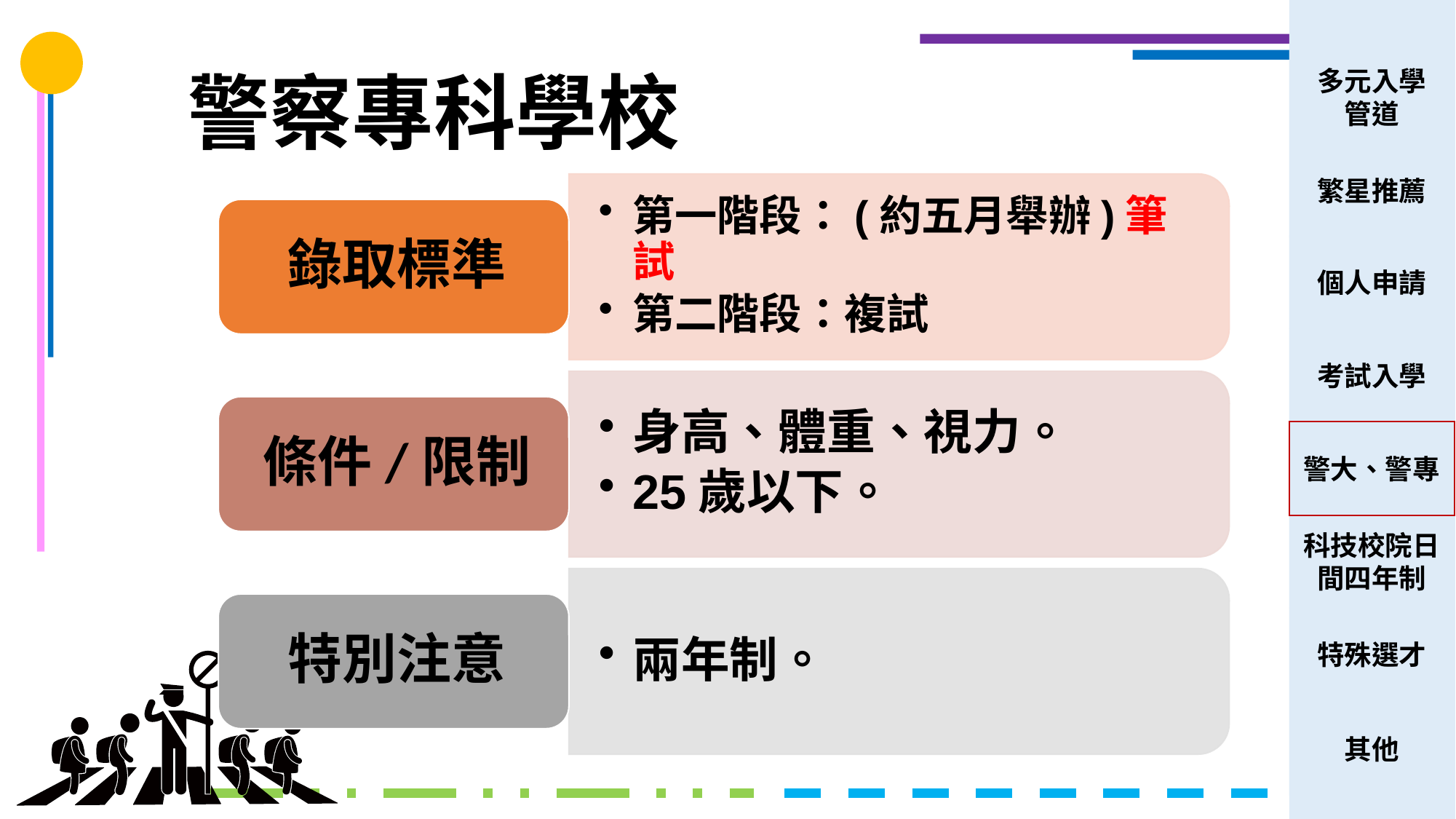

# 警察專科學校
第一階段：(約五月舉辦)筆試
第二階段：複試
錄取標準
身高、體重、視力。
25歲以下。
條件/限制
兩年制。
特別注意